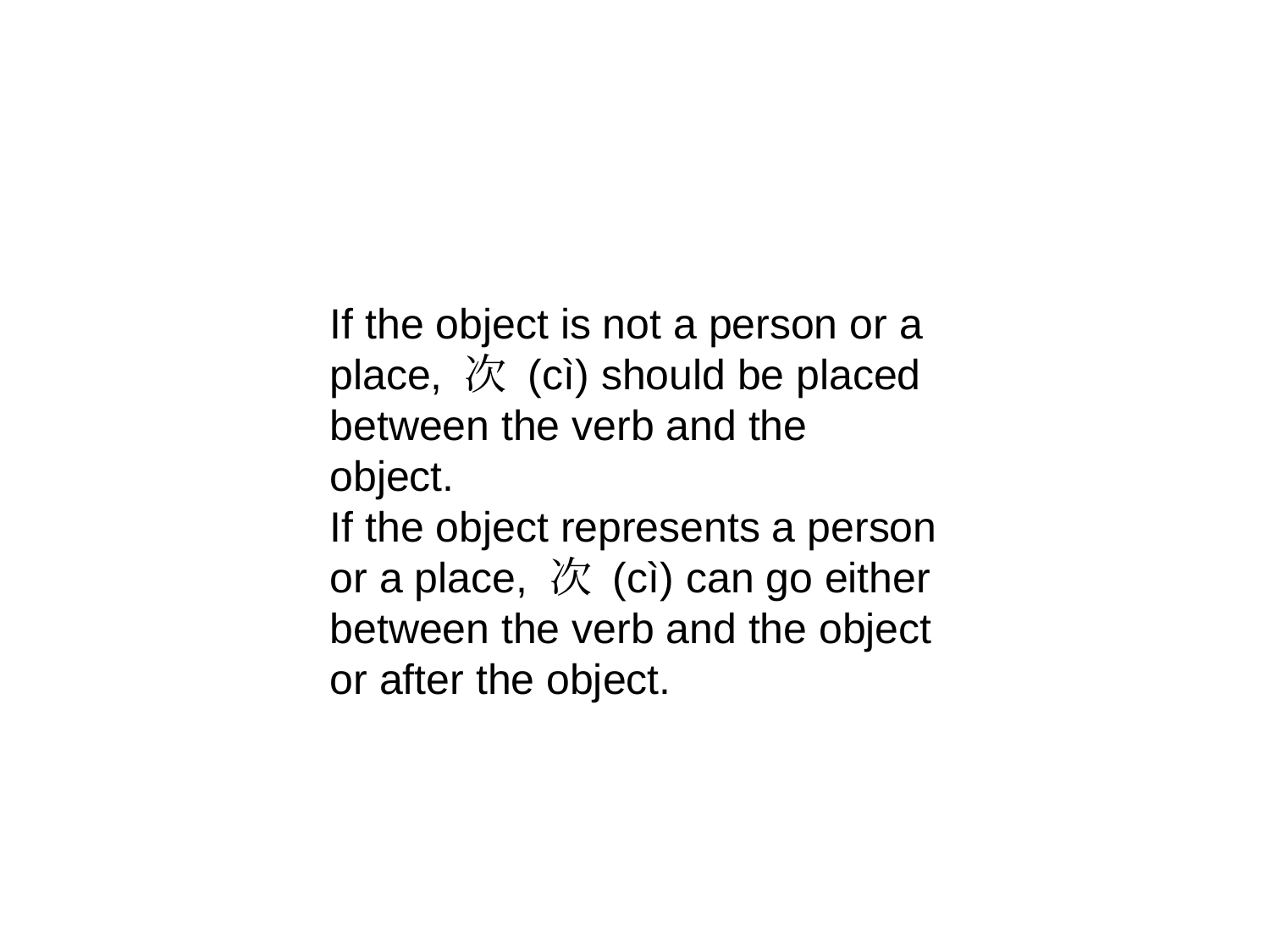

If the object is not a person or a place, 次 (cì) should be placed between the verb and the object.
If the object represents a person or a place, 次 (cì) can go either between the verb and the object or after the object.